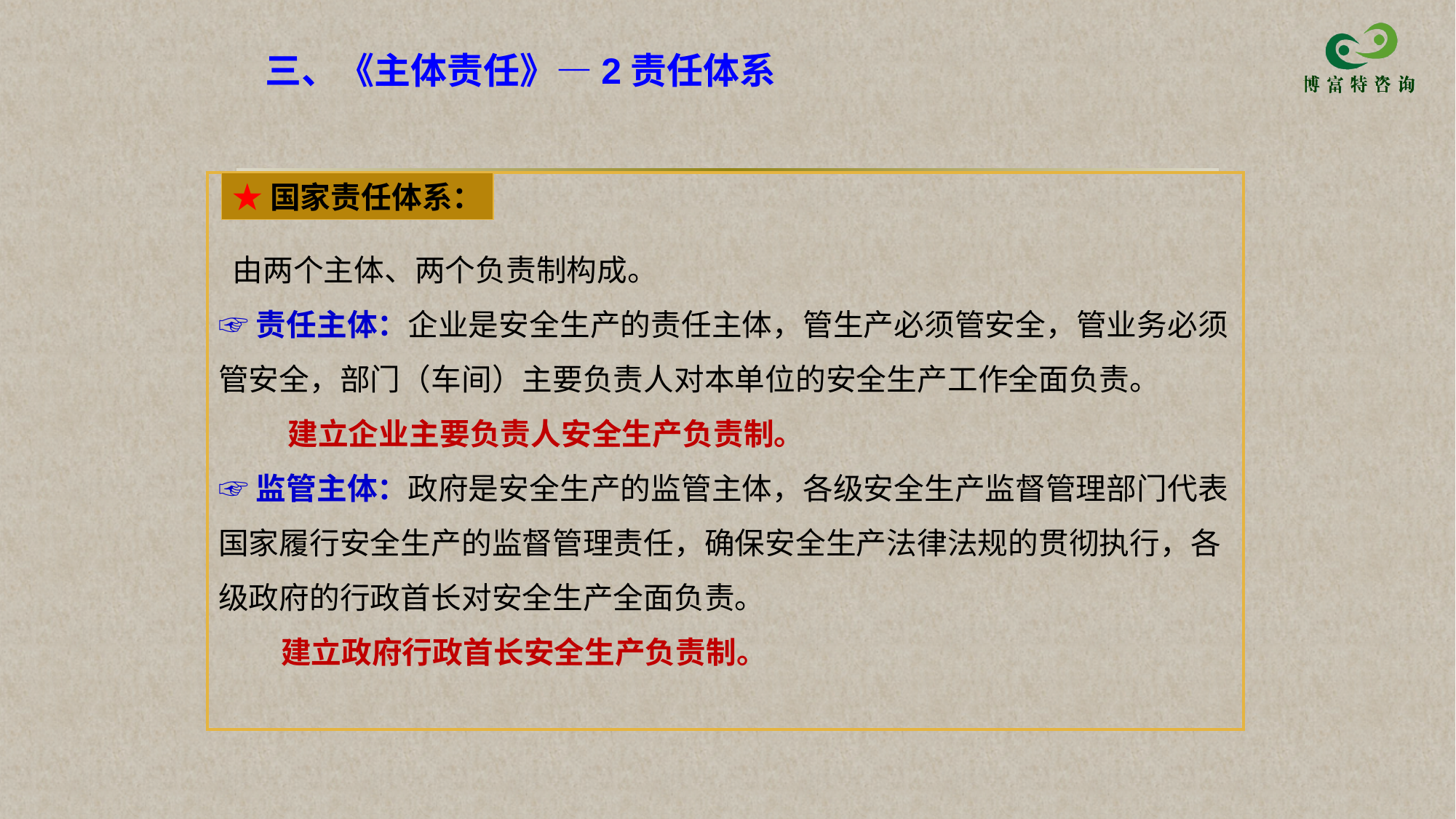

三、《主体责任》—2责任体系

 由两个主体、两个负责制构成。
☞责任主体：企业是安全生产的责任主体，管生产必须管安全，管业务必须管安全，部门（车间）主要负责人对本单位的安全生产工作全面负责。
         建立企业主要负责人安全生产负责制。
☞监管主体：政府是安全生产的监管主体，各级安全生产监督管理部门代表国家履行安全生产的监督管理责任，确保安全生产法律法规的贯彻执行，各级政府的行政首长对安全生产全面负责。
        建立政府行政首长安全生产负责制。

★国家责任体系：